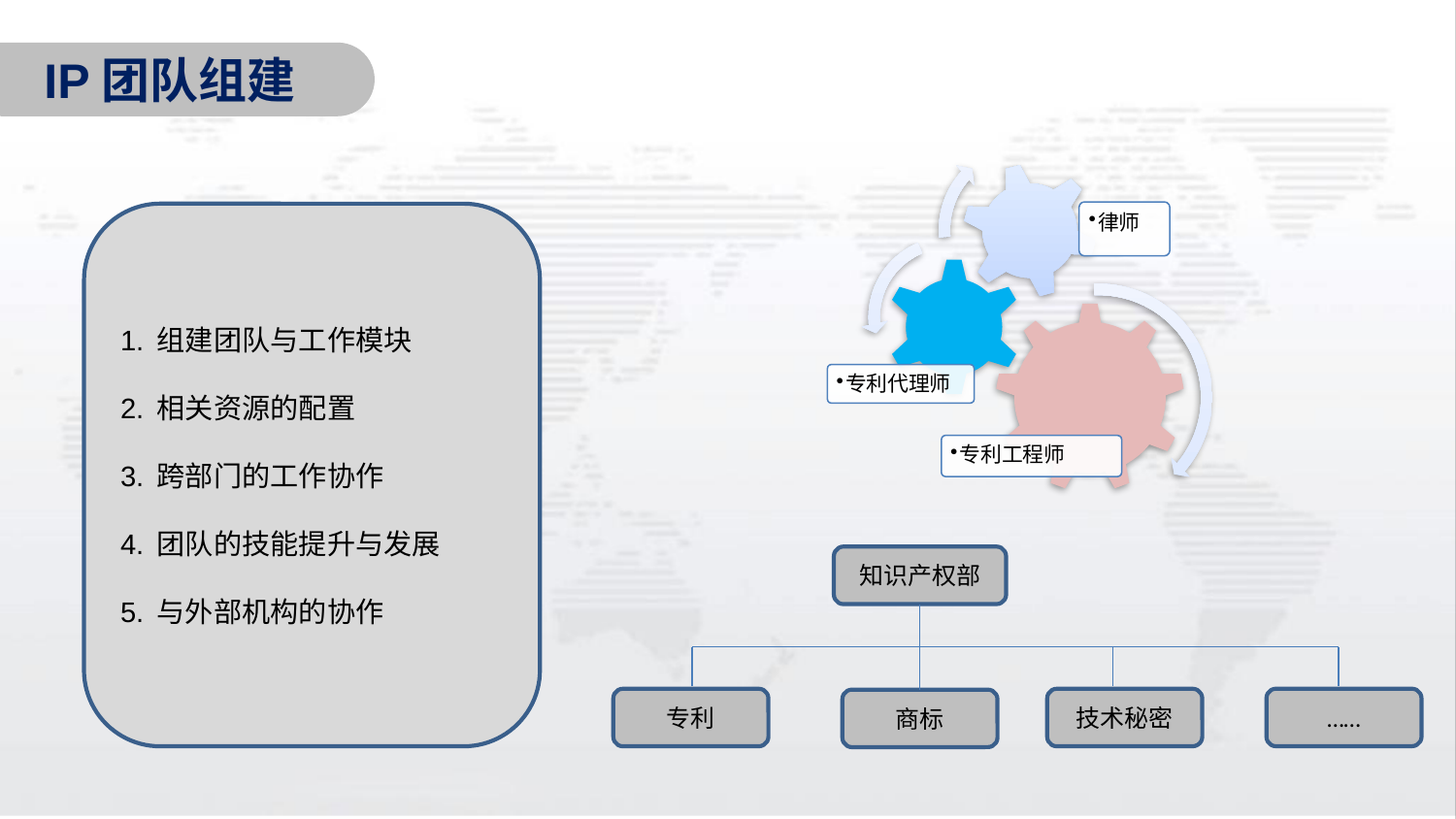

IP团队组建

专利工程师

专利代理师

律师
组建团队与工作模块
相关资源的配置
跨部门的工作协作
团队的技能提升与发展
与外部机构的协作

知识产权部
专利
技术秘密
商标
……